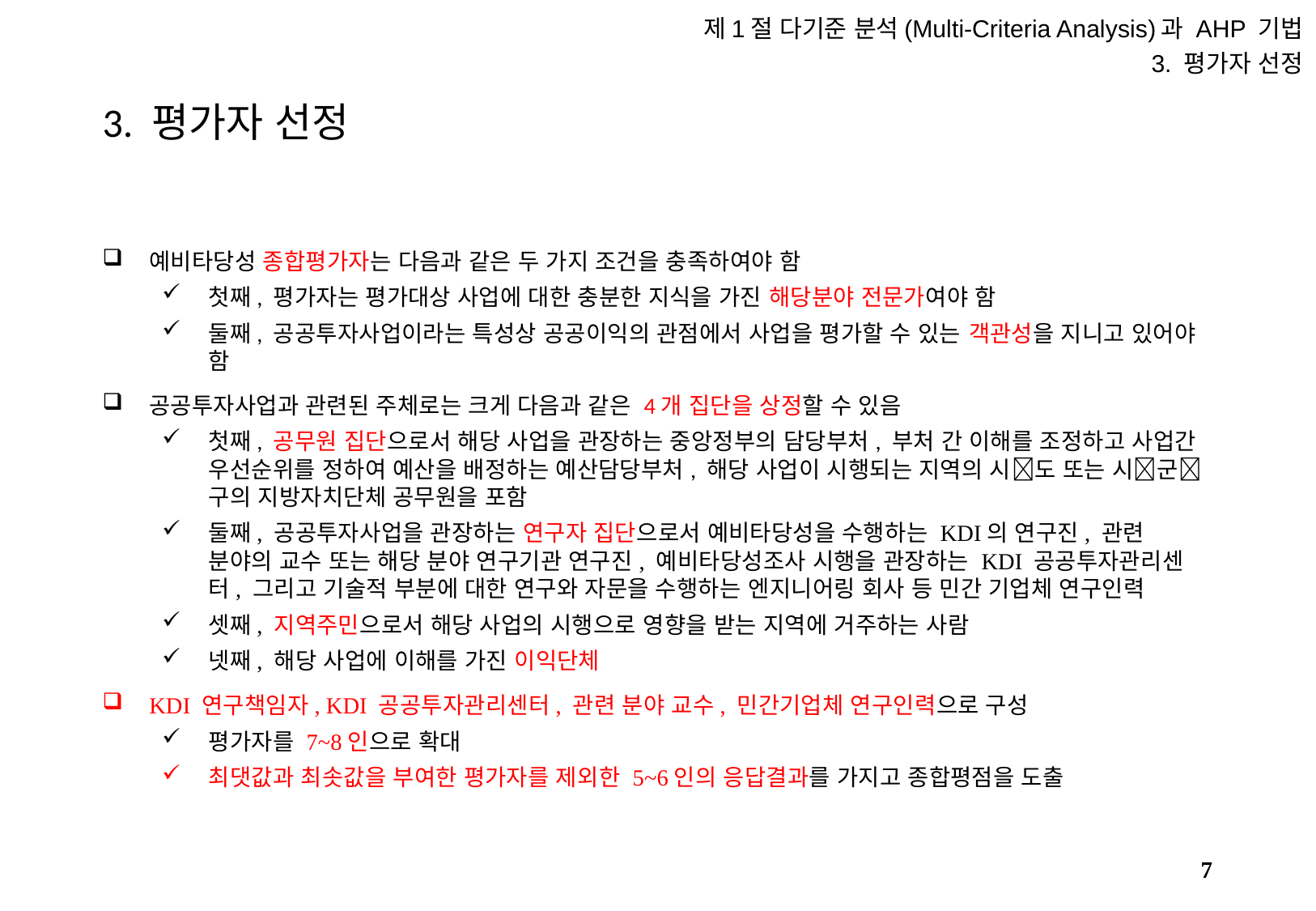

제1절 다기준 분석(Multi-Criteria Analysis)과 AHP 기법
3. 평가자 선정
# 3. 평가자 선정
예비타당성 종합평가자는 다음과 같은 두 가지 조건을 충족하여야 함
첫째, 평가자는 평가대상 사업에 대한 충분한 지식을 가진 해당분야 전문가여야 함
둘째, 공공투자사업이라는 특성상 공공이익의 관점에서 사업을 평가할 수 있는 객관성을 지니고 있어야 함
공공투자사업과 관련된 주체로는 크게 다음과 같은 4개 집단을 상정할 수 있음
첫째, 공무원 집단으로서 해당 사업을 관장하는 중앙정부의 담당부처, 부처 간 이해를 조정하고 사업간 우선순위를 정하여 예산을 배정하는 예산담당부처, 해당 사업이 시행되는 지역의 시⋅도 또는 시⋅군⋅구의 지방자치단체 공무원을 포함
둘째, 공공투자사업을 관장하는 연구자 집단으로서 예비타당성을 수행하는 KDI의 연구진, 관련 분야의 교수 또는 해당 분야 연구기관 연구진, 예비타당성조사 시행을 관장하는 KDI 공공투자관리센터, 그리고 기술적 부분에 대한 연구와 자문을 수행하는 엔지니어링 회사 등 민간 기업체 연구인력
셋째, 지역주민으로서 해당 사업의 시행으로 영향을 받는 지역에 거주하는 사람
넷째, 해당 사업에 이해를 가진 이익단체
KDI 연구책임자, KDI 공공투자관리센터, 관련 분야 교수, 민간기업체 연구인력으로 구성
평가자를 7~8인으로 확대
최댓값과 최솟값을 부여한 평가자를 제외한 5~6인의 응답결과를 가지고 종합평점을 도출
7